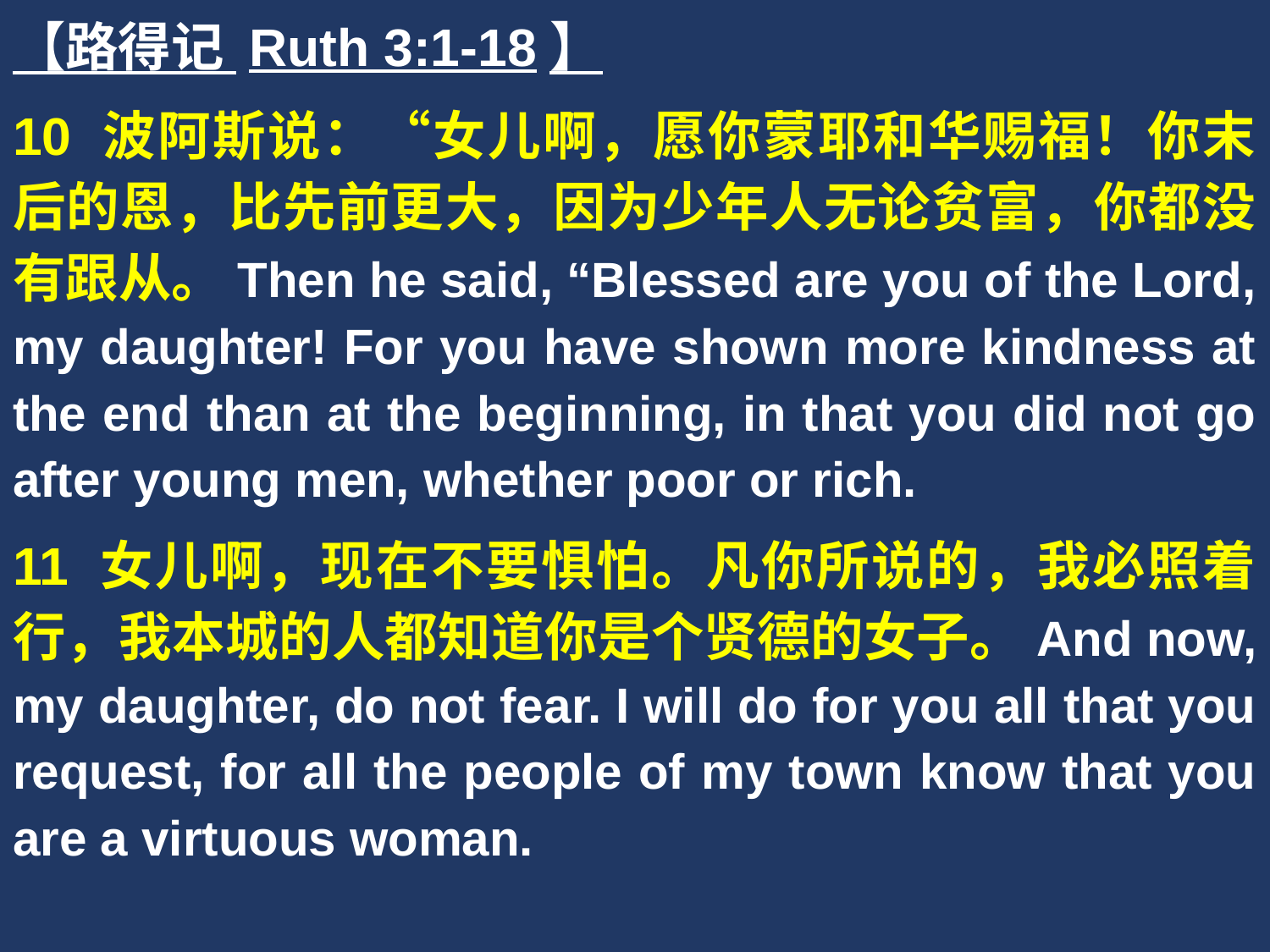

【路得记 Ruth 3:1-18】
10 波阿斯说：“女儿啊，愿你蒙耶和华赐福！你末后的恩，比先前更大，因为少年人无论贫富，你都没有跟从。Then he said, “Blessed are you of the Lord, my daughter! For you have shown more kindness at the end than at the beginning, in that you did not go after young men, whether poor or rich.
11 女儿啊，现在不要惧怕。凡你所说的，我必照着行，我本城的人都知道你是个贤德的女子。And now, my daughter, do not fear. I will do for you all that you request, for all the people of my town know that you are a virtuous woman.